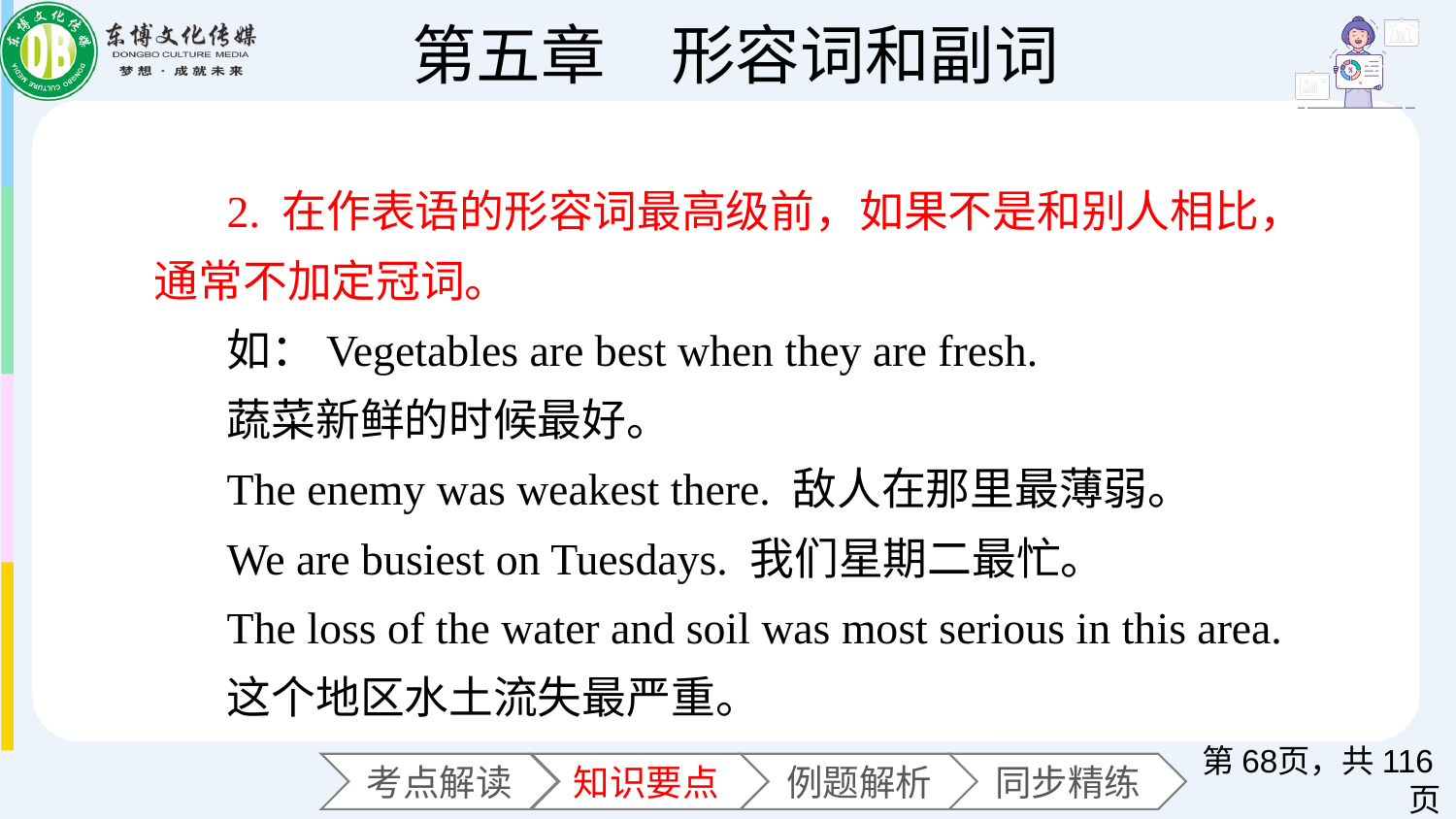

2. 在作表语的形容词最高级前，如果不是和别人相比，通常不加定冠词。
如：Vegetables are best when they are fresh.
蔬菜新鲜的时候最好。
The enemy was weakest there. 敌人在那里最薄弱。
We are busiest on Tuesdays. 我们星期二最忙。
The loss of the water and soil was most serious in this area.
这个地区水土流失最严重。
第68页，共116页